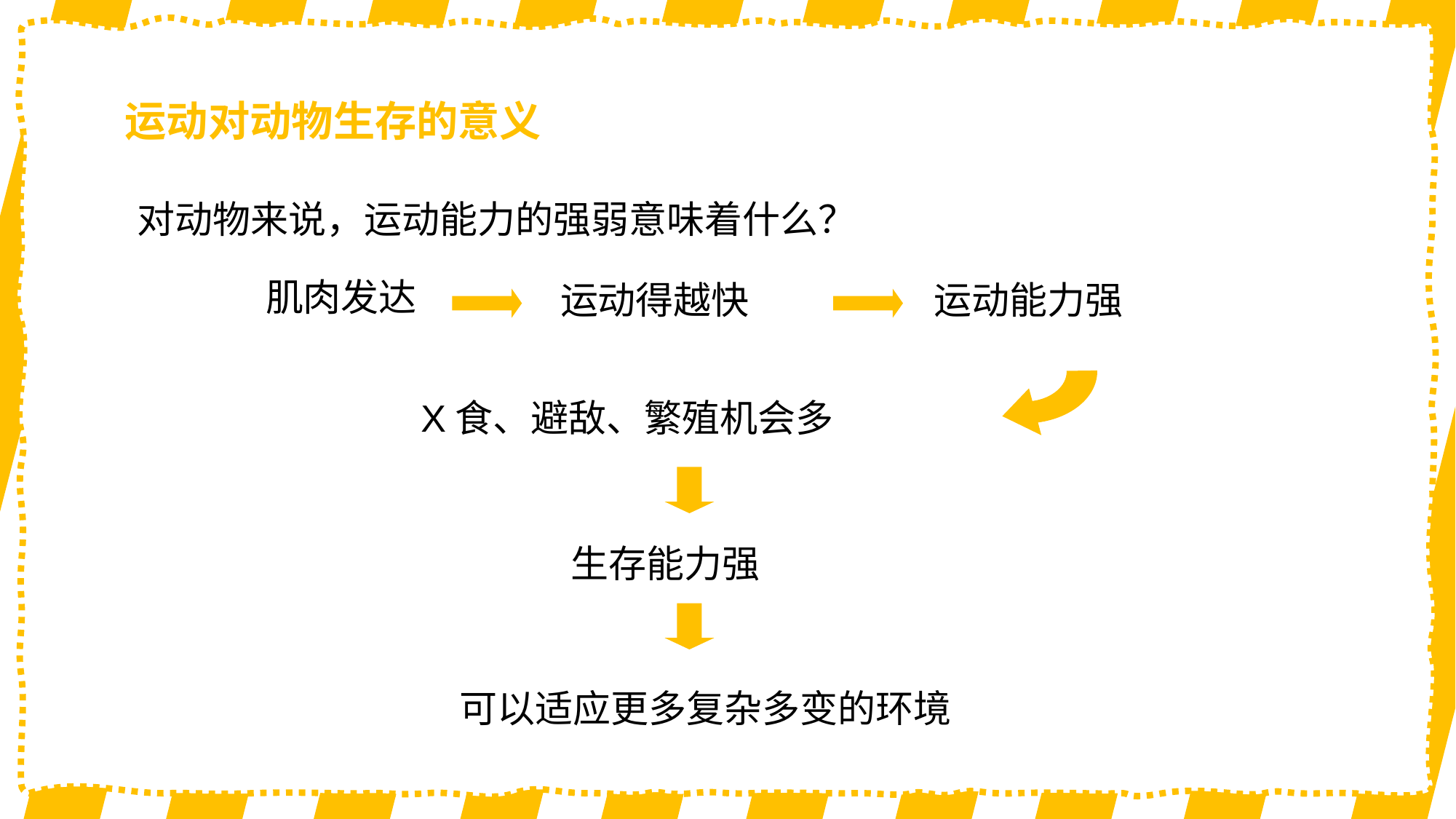

运动对动物生存的意义
对动物来说，运动能力的强弱意味着什么？
肌肉发达
运动得越快
运动能力强

X食、避敌、繁殖机会多

生存能力强

可以适应更多复杂多变的环境